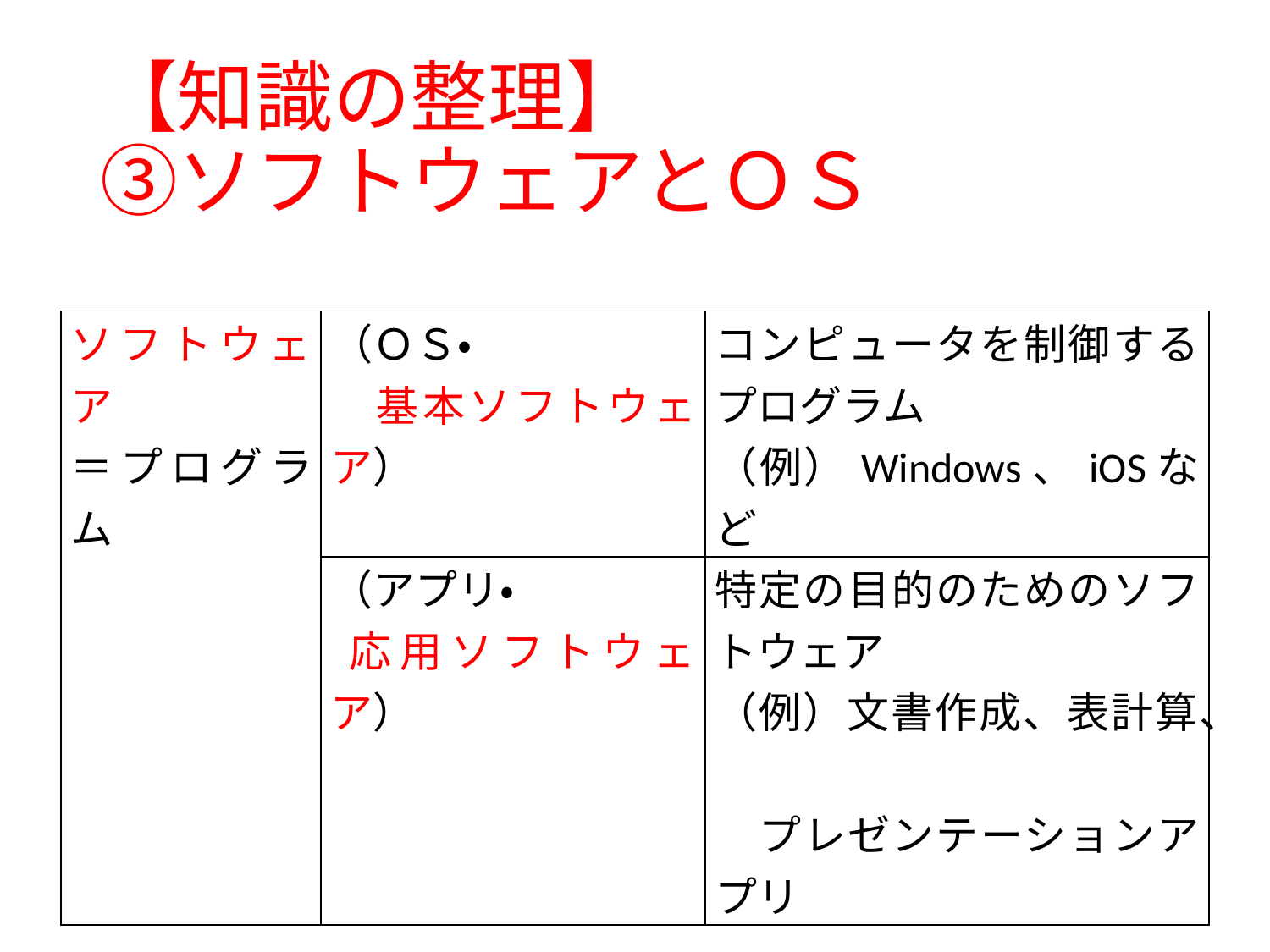

# 【知識の整理】 ③ソフトウェアとＯＳ
| ソフトウェア ＝プログラム | （ＯＳ・ 　基本ソフトウェア） | コンピュータを制御するプログラム （例）Windows、iOSなど |
| --- | --- | --- |
|  | （アプリ・ 応用ソフトウェア） | 特定の目的のためのソフトウェア （例）文書作成、表計算、　　　　 　プレゼンテーションアプリ |